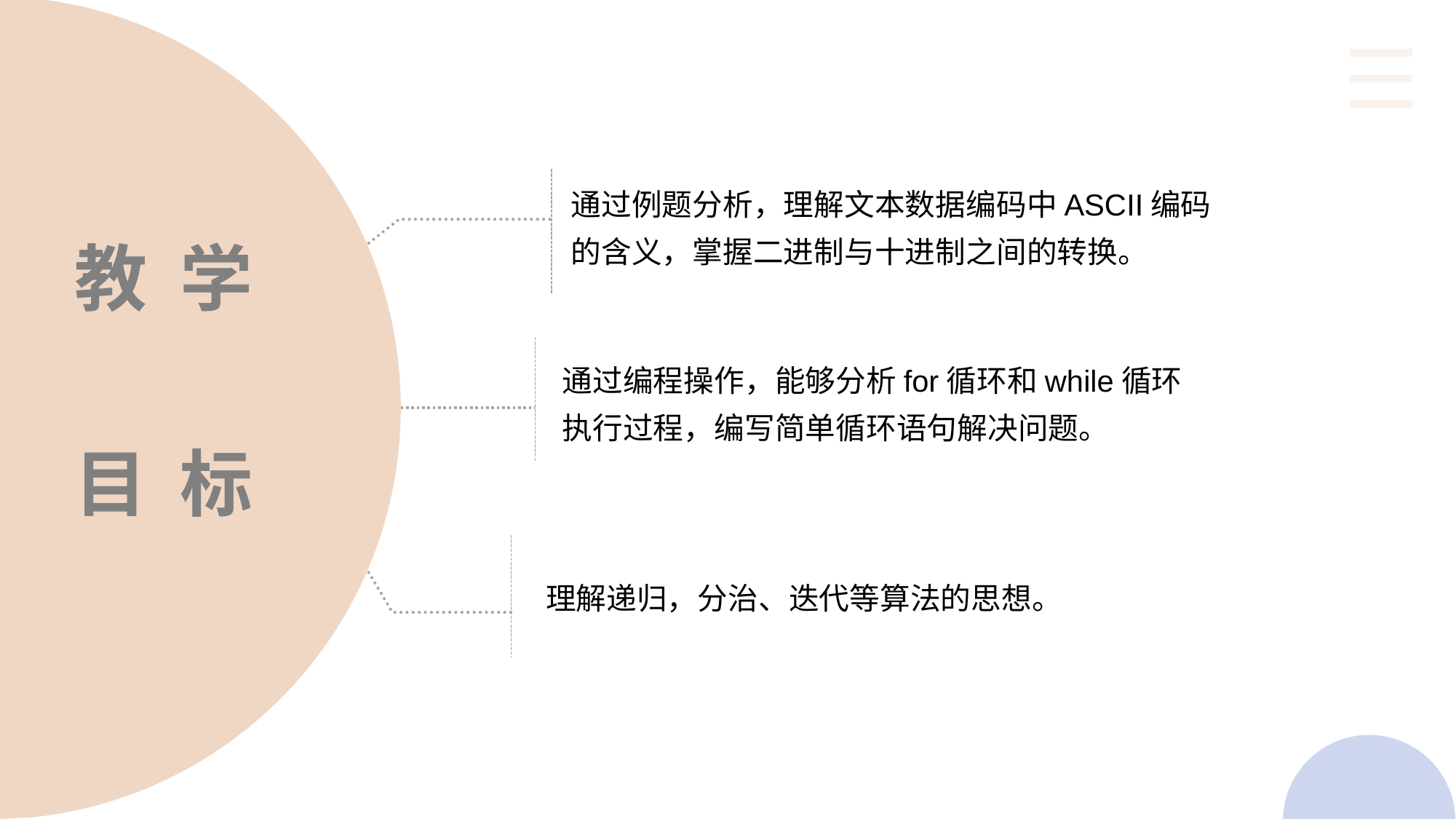

通过例题分析，理解文本数据编码中ASCII编码的含义，掌握二进制与十进制之间的转换。
教  学

目  标

通过编程操作，能够分析for循环和while循环执行过程，编写简单循环语句解决问题。
理解递归，分治、迭代等算法的思想。